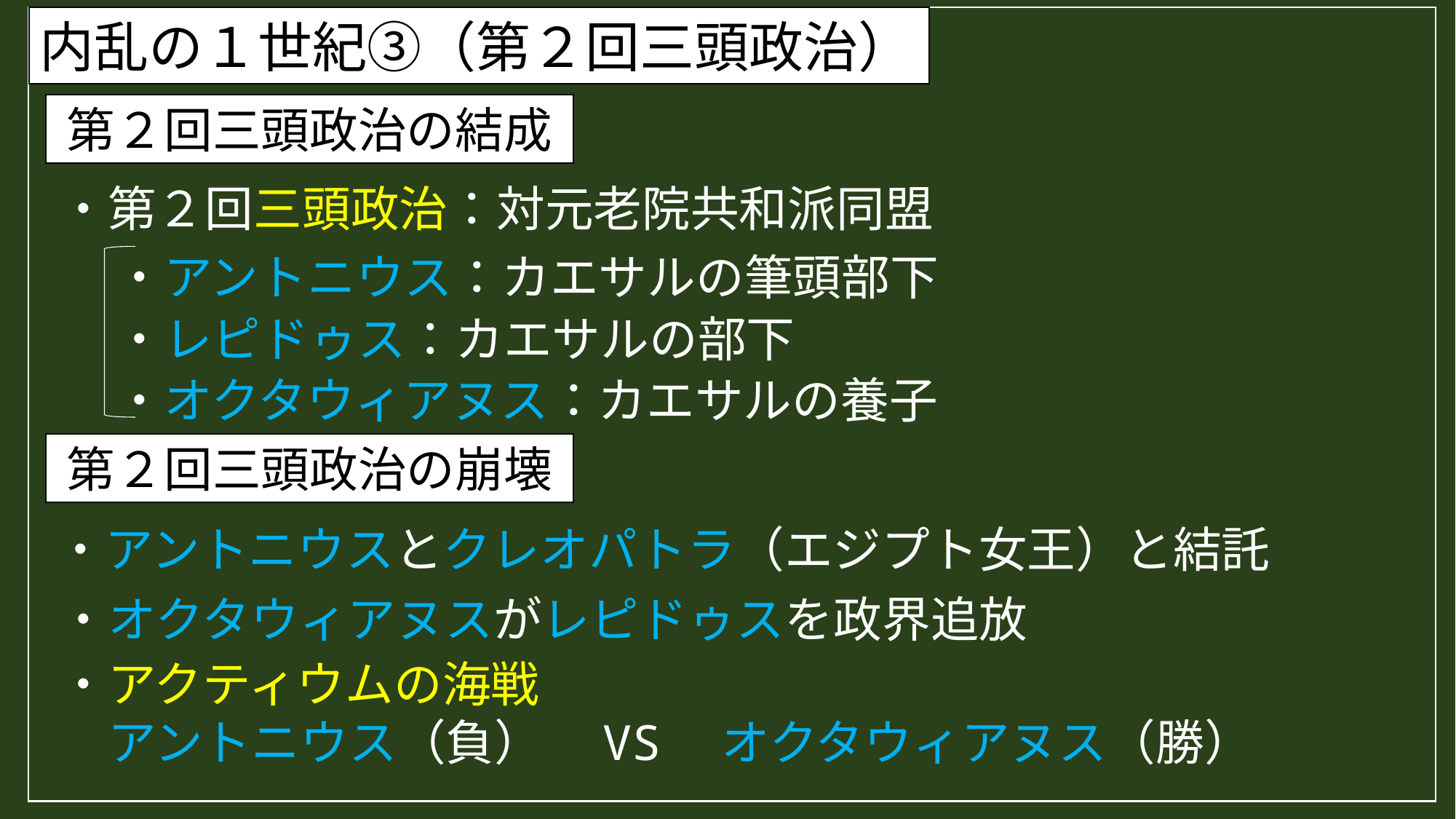

内乱の１世紀③（第２回三頭政治）
第２回三頭政治の結成
・第２回三頭政治：対元老院共和派同盟
・アントニウス：カエサルの筆頭部下

・レピドゥス：カエサルの部下
・オクタウィアヌス：カエサルの養子
第２回三頭政治の崩壊
・アントニウスとクレオパトラ（エジプト女王）と結託
・オクタウィアヌスがレピドゥスを政界追放
・アクティウムの海戦
　アントニウス（負）　VS　オクタウィアヌス（勝）